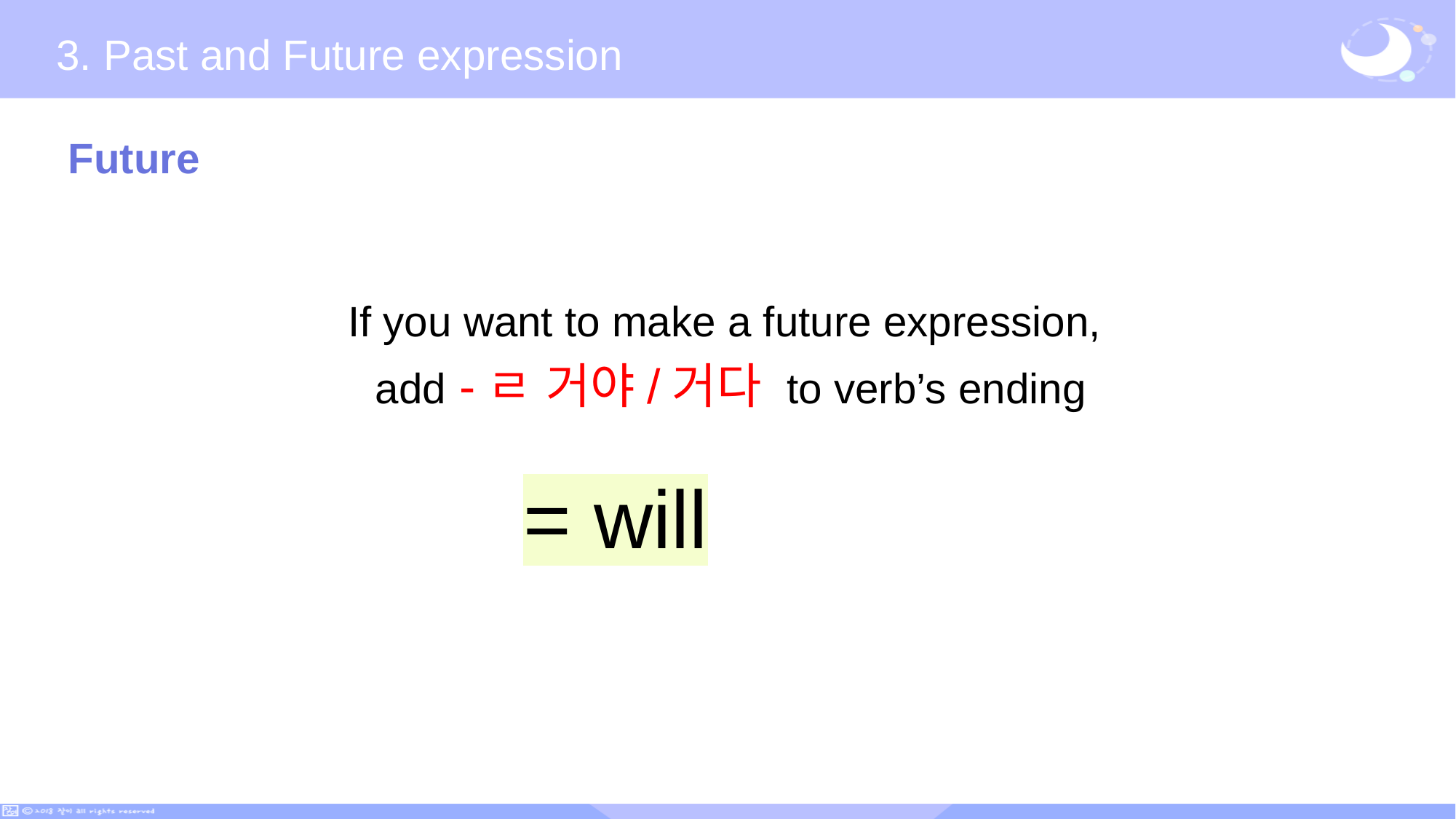

3. Past and Future expression
Future
If you want to make a future expression,
add -ㄹ 거야/거다 to verb’s ending
= will